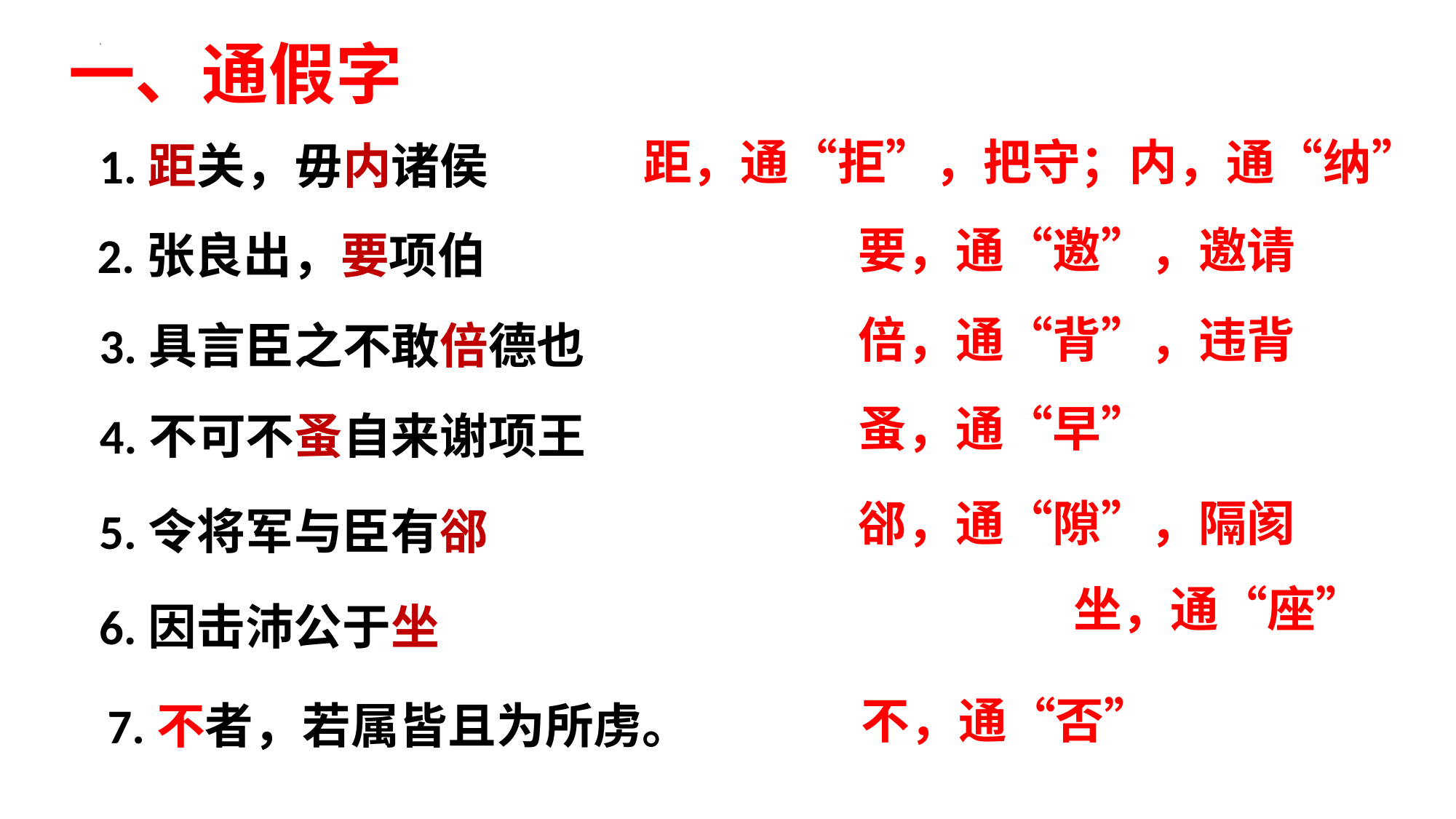

一、通假字
        距，通“拒”，把守；内，通“纳”
1.距关，毋内诸侯
要，通“邀”，邀请
2.张良出，要项伯
倍，通“背”，违背
3.具言臣之不敢倍德也
蚤，通“早”
4.不可不蚤自来谢项王
郤，通“隙”，隔阂
5.令将军与臣有郤
坐，通“座”                                “座”，座位
6.因击沛公于坐
 不，通“否”
7.不者，若属皆且为所虏。